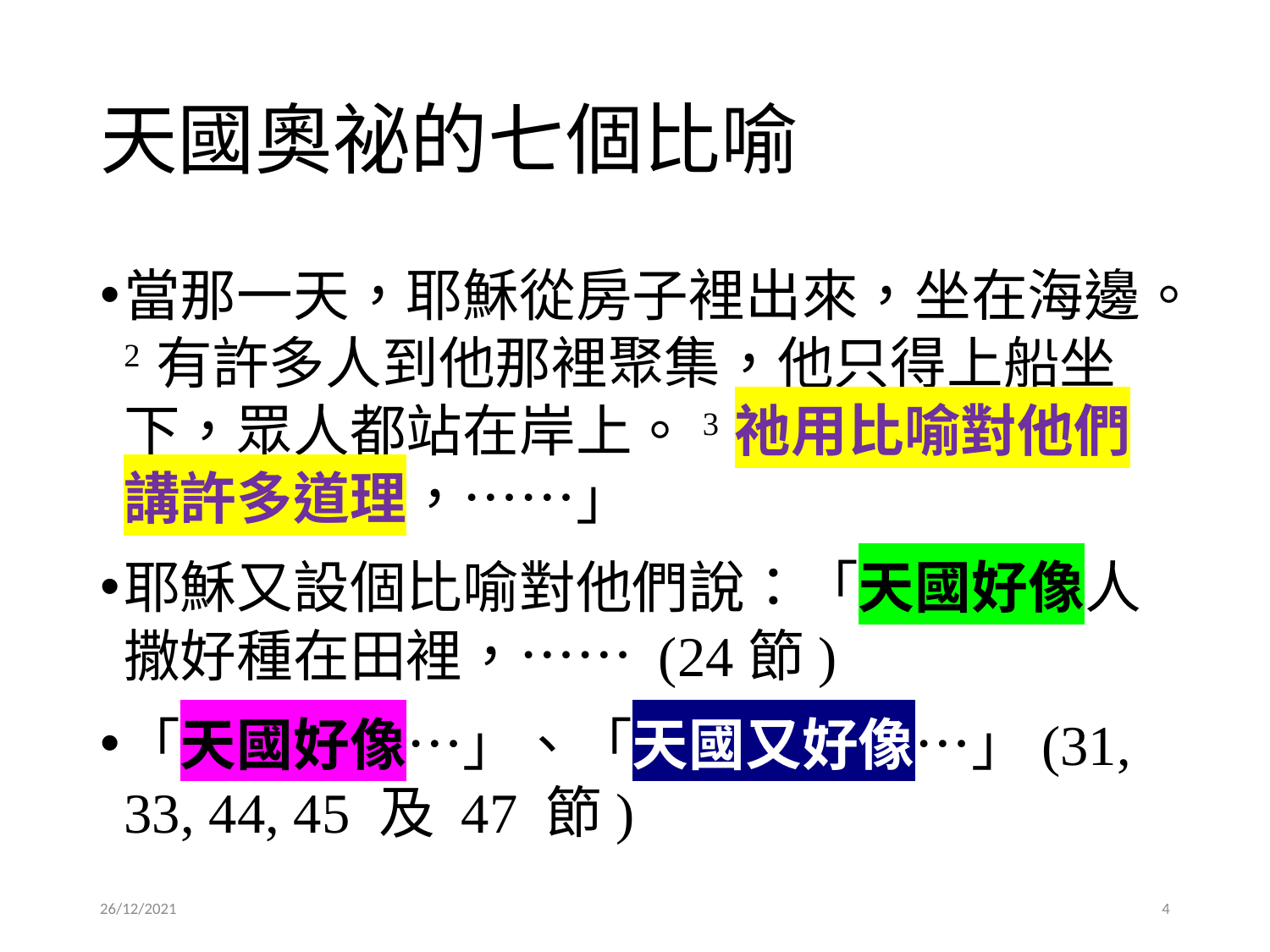

# 天國奧祕的七個比喻
當那一天，耶穌從房子裡出來，坐在海邊。2 有許多人到他那裡聚集，他只得上船坐下，眾人都站在岸上。3 祂用比喻對他們講許多道理，……」
耶穌又設個比喻對他們說：「天國好像人撒好種在田裡，…… (24節)
「天國好像…」、「天國又好像…」(31, 33, 44, 45 及 47 節)
26/12/2021

4